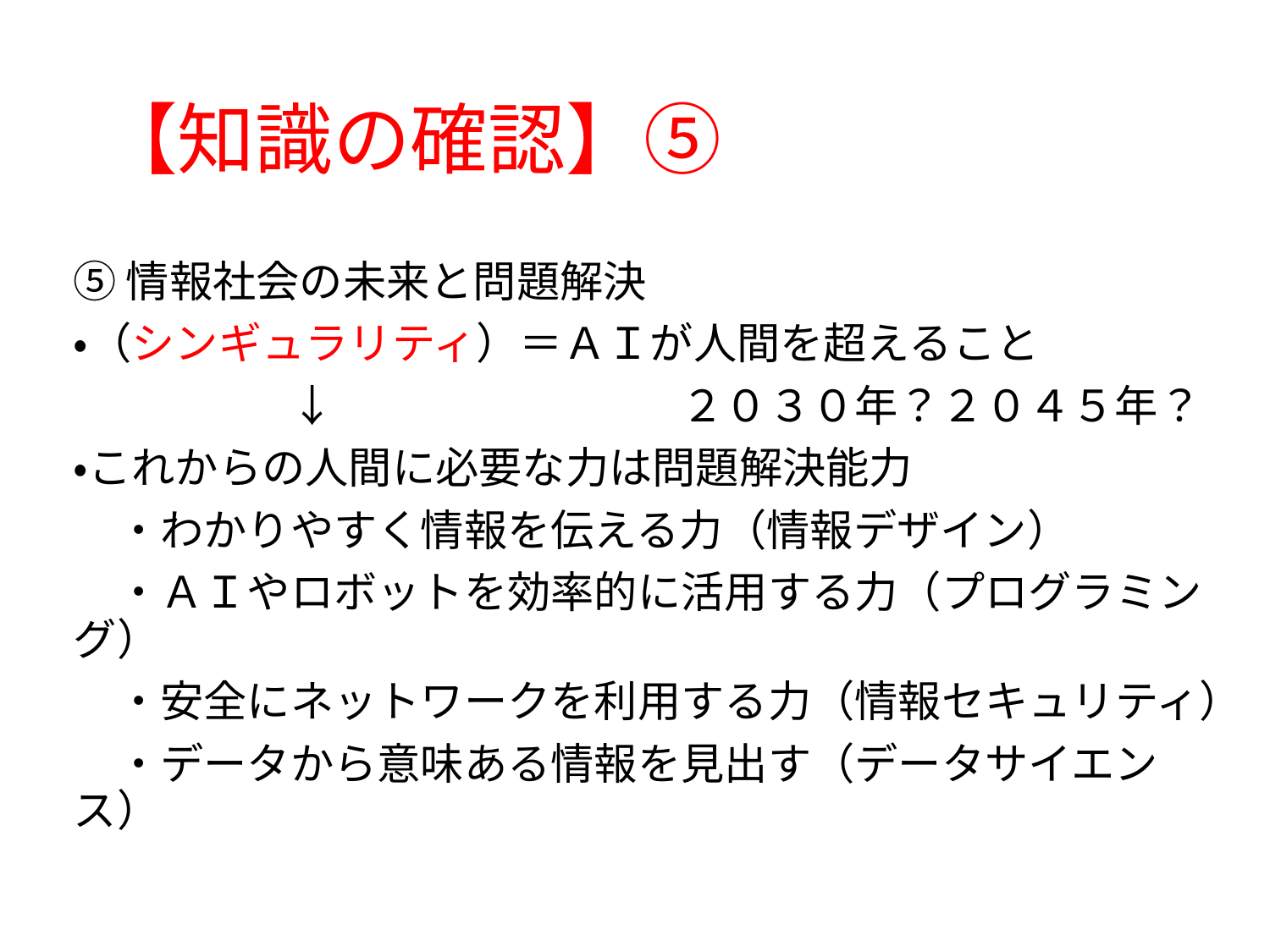

# 【知識の確認】⑤
⑤情報社会の未来と問題解決
・（シンギュラリティ）＝ＡＩが人間を超えること
　　　　　↓　　　　　　　　２０３０年？２０４５年？
・これからの人間に必要な力は問題解決能力
　・わかりやすく情報を伝える力（情報デザイン）
　・ＡＩやロボットを効率的に活用する力（プログラミング）
　・安全にネットワークを利用する力（情報セキュリティ）
　・データから意味ある情報を見出す（データサイエンス）